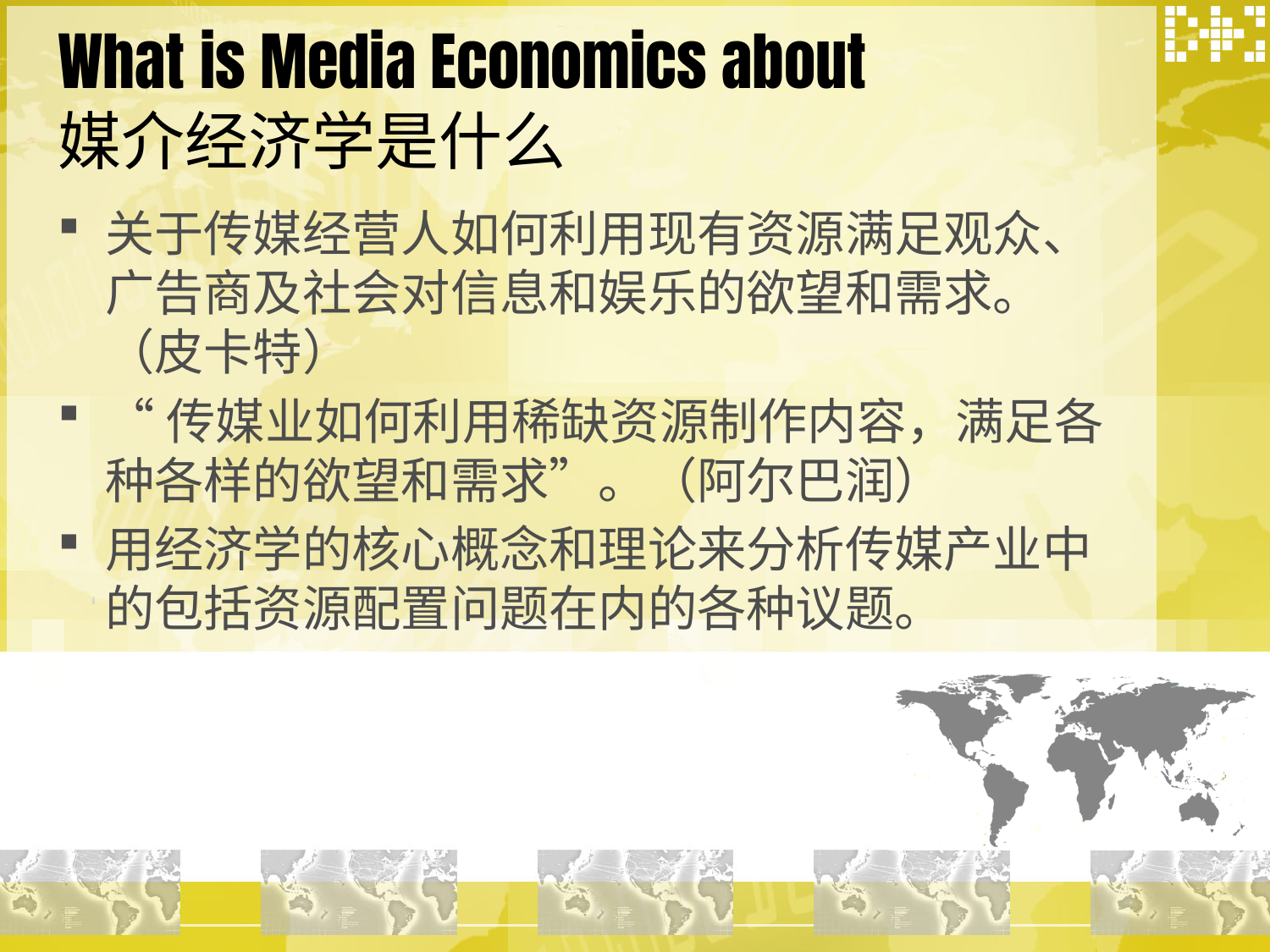

# What is Media Economics about 媒介经济学是什么
关于传媒经营人如何利用现有资源满足观众、广告商及社会对信息和娱乐的欲望和需求。（皮卡特）
“传媒业如何利用稀缺资源制作内容，满足各种各样的欲望和需求”。（阿尔巴润）
用经济学的核心概念和理论来分析传媒产业中的包括资源配置问题在内的各种议题。